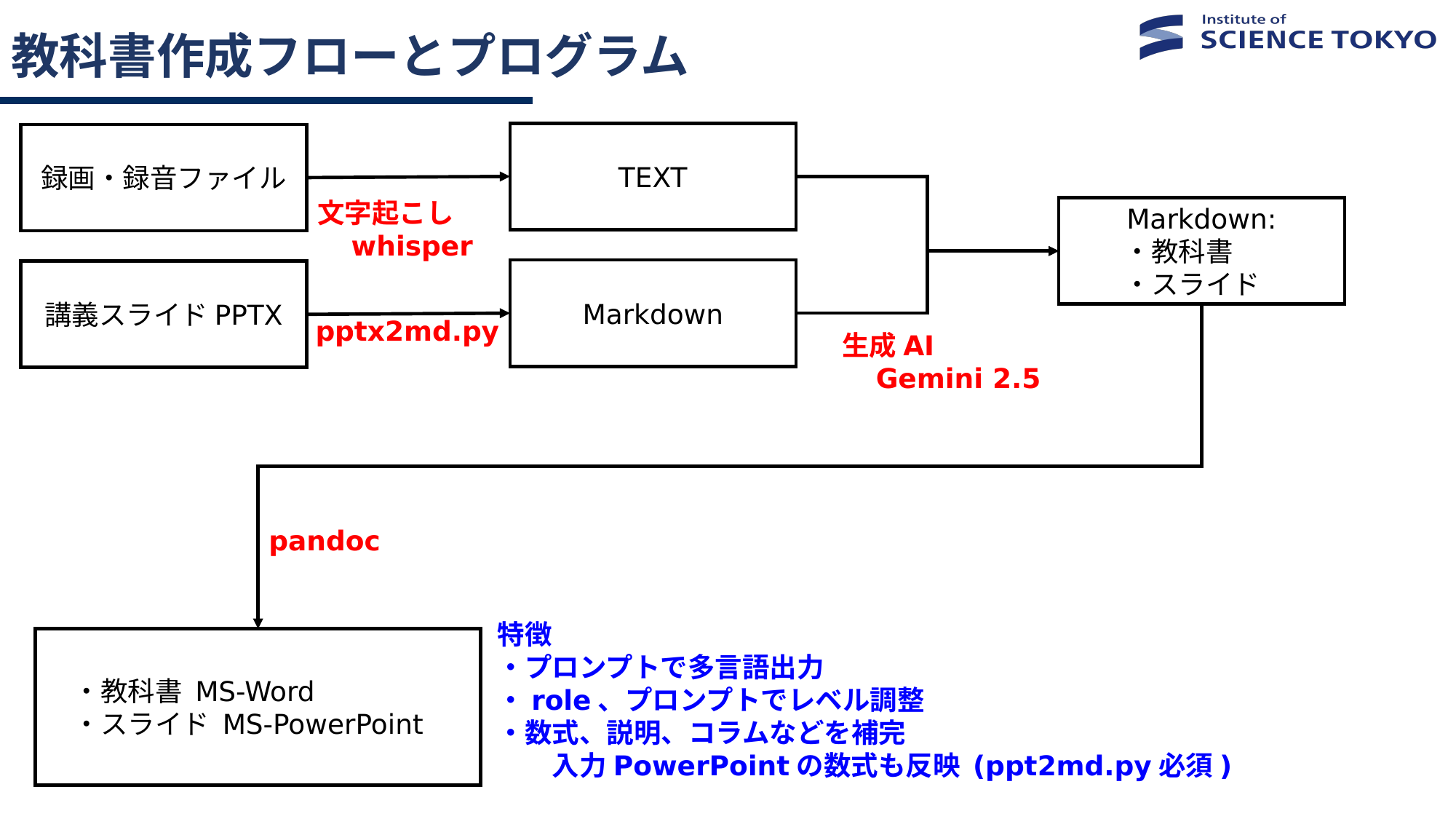

# 教科書作成フローとプログラム
TEXT
録画・録音ファイル
文字起こし
　whisper
Markdown:
　　・教科書
　　・スライド
Markdown
講義スライドPPTX
pptx2md.py
生成AI
　Gemini 2.5
pandoc
特徴
・プロンプトで多言語出力
・role、プロンプトでレベル調整
・数式、説明、コラムなどを補完
　　入力PowerPointの数式も反映 (ppt2md.py必須)
　・教科書 MS-Word
　・スライド MS-PowerPoint